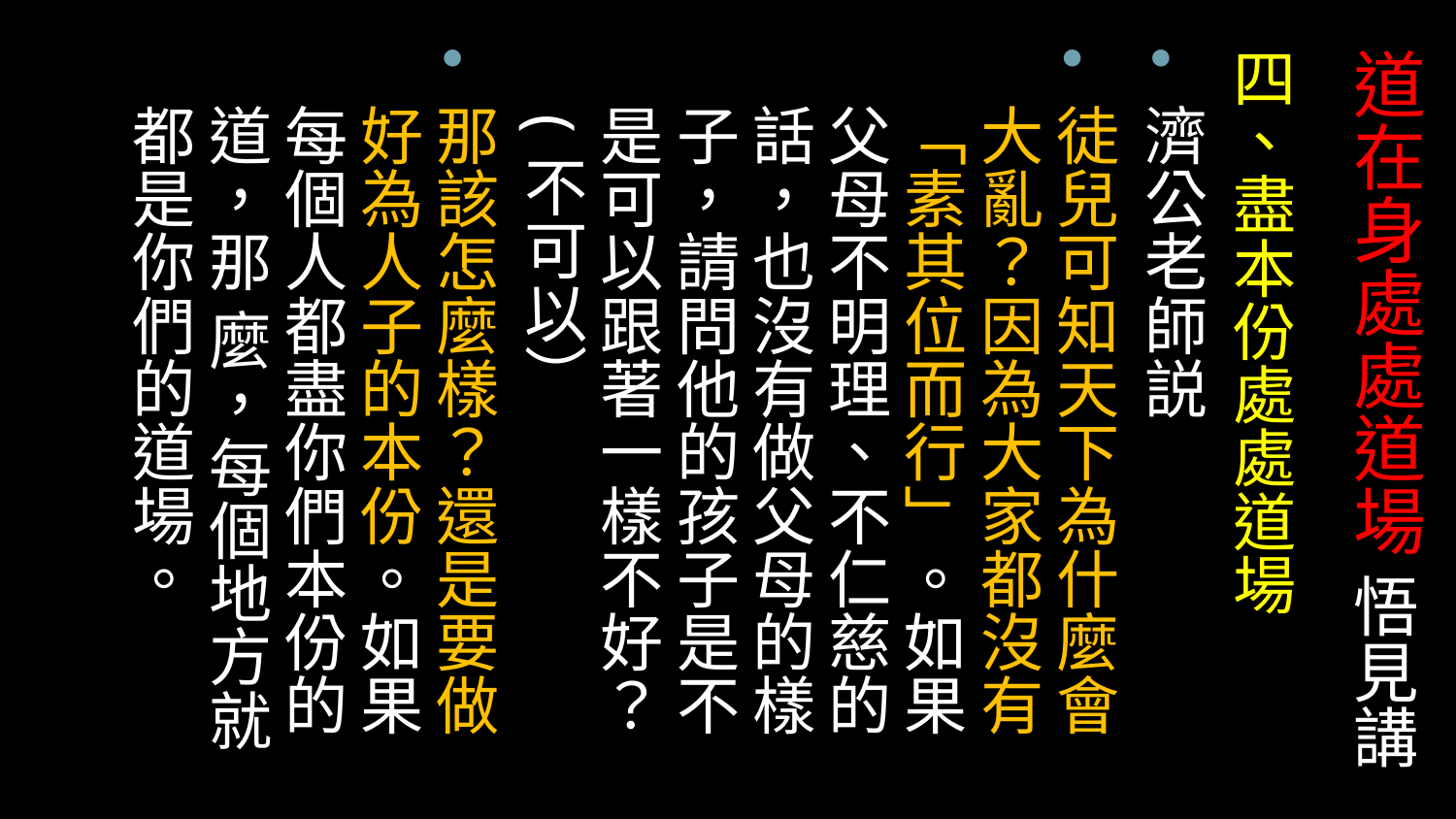

# 道在身處處道場 悟見講
四、盡本份處處道場
濟公老師説
徒兒可知天下為什麼會大亂？因為大家都沒有「素其位而行」。如果父母不明理、不仁慈的話，也沒有做父母的樣子，請問他的孩子是不是可以跟著一樣不好？(不可以）
那該怎麼樣？還是要做好為人子的本份。如果每個人都盡你們本份的道，那 麼，每個地方就都是你們的道場。